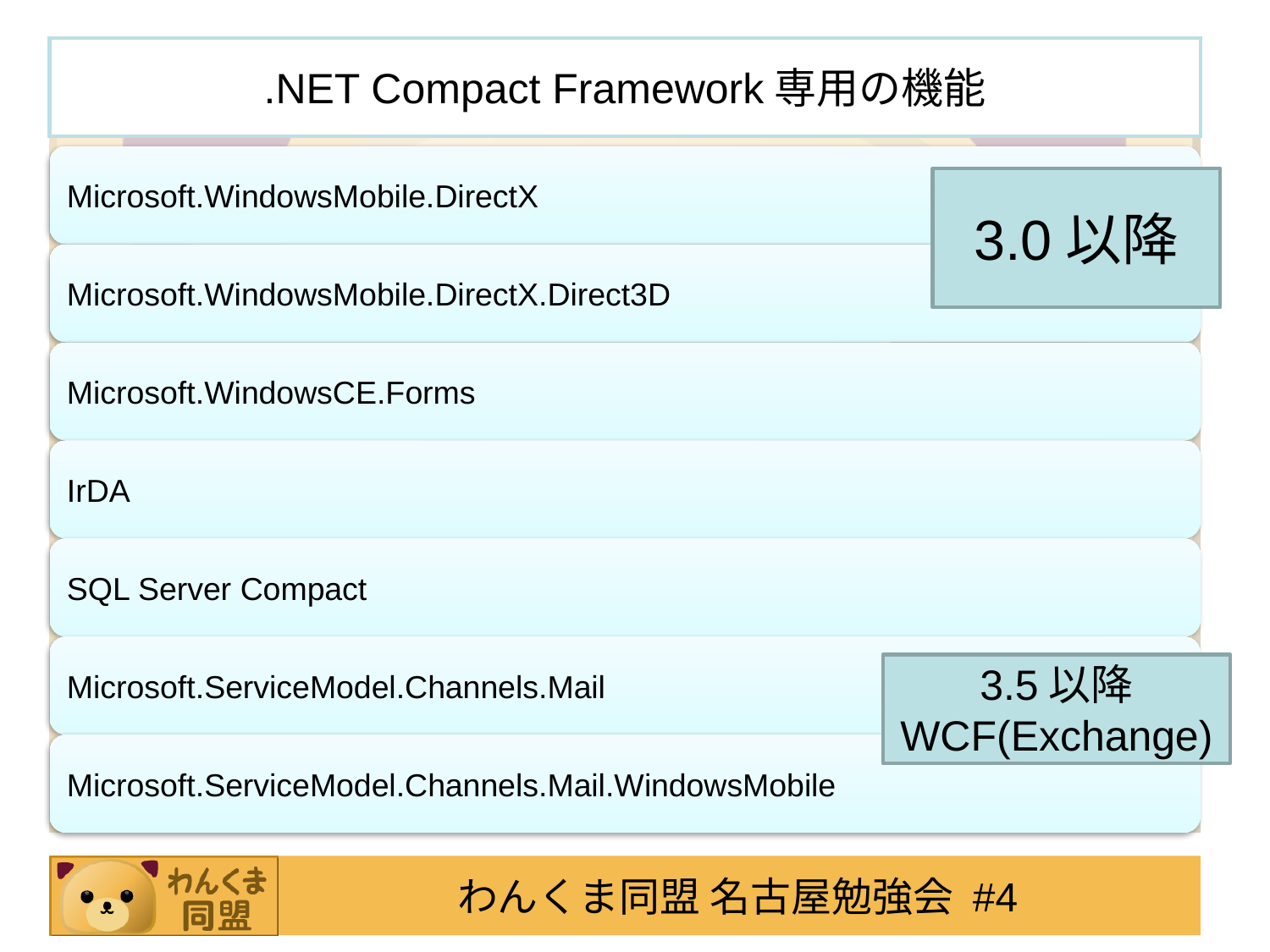

# .NET Compact Framework専用の機能
Microsoft.WindowsMobile.DirectX
Microsoft.WindowsMobile.DirectX.Direct3D
Microsoft.WindowsCE.Forms
IrDA
SQL Server Compact
Microsoft.ServiceModel.Channels.Mail
Microsoft.ServiceModel.Channels.Mail.WindowsMobile
3.0以降
3.5以降
WCF(Exchange)